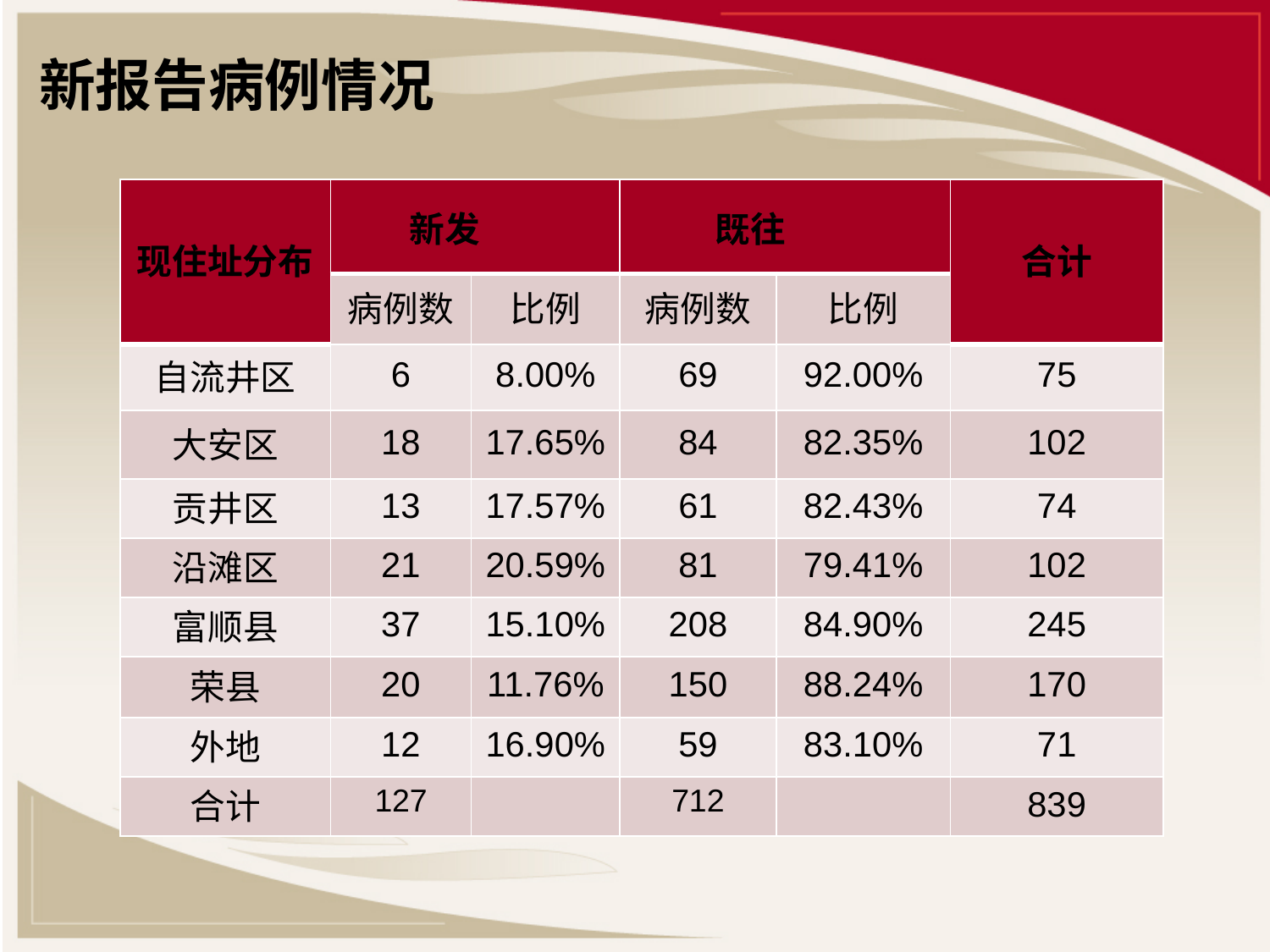

新报告病例情况
| 现住址分布 | 新发 |  | 既往 |  | 合计 |
| --- | --- | --- | --- | --- | --- |
|  | 病例数 | 比例 | 病例数 | 比例 |  |
| 自流井区 | 6 | 8.00% | 69 | 92.00% | 75 |
| 大安区 | 18 | 17.65% | 84 | 82.35% | 102 |
| 贡井区 | 13 | 17.57% | 61 | 82.43% | 74 |
| 沿滩区 | 21 | 20.59% | 81 | 79.41% | 102 |
| 富顺县 | 37 | 15.10% | 208 | 84.90% | 245 |
| 荣县 | 20 | 11.76% | 150 | 88.24% | 170 |
| 外地 | 12 | 16.90% | 59 | 83.10% | 71 |
| 合计 | 127 |  | 712 |  | 839 |